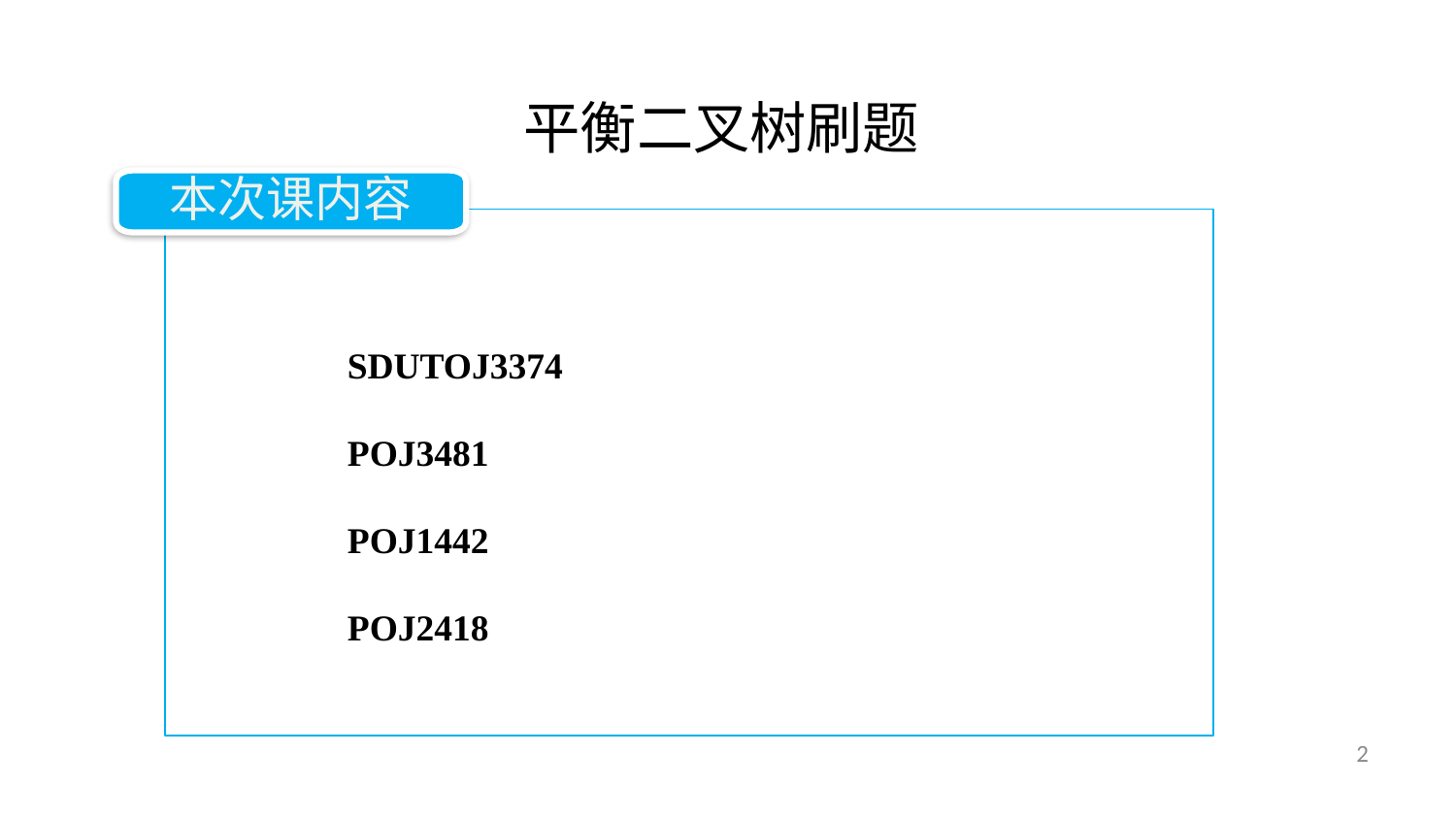

平衡二叉树刷题
本次课内容

SDUTOJ3374
POJ3481
POJ1442
POJ2418
2